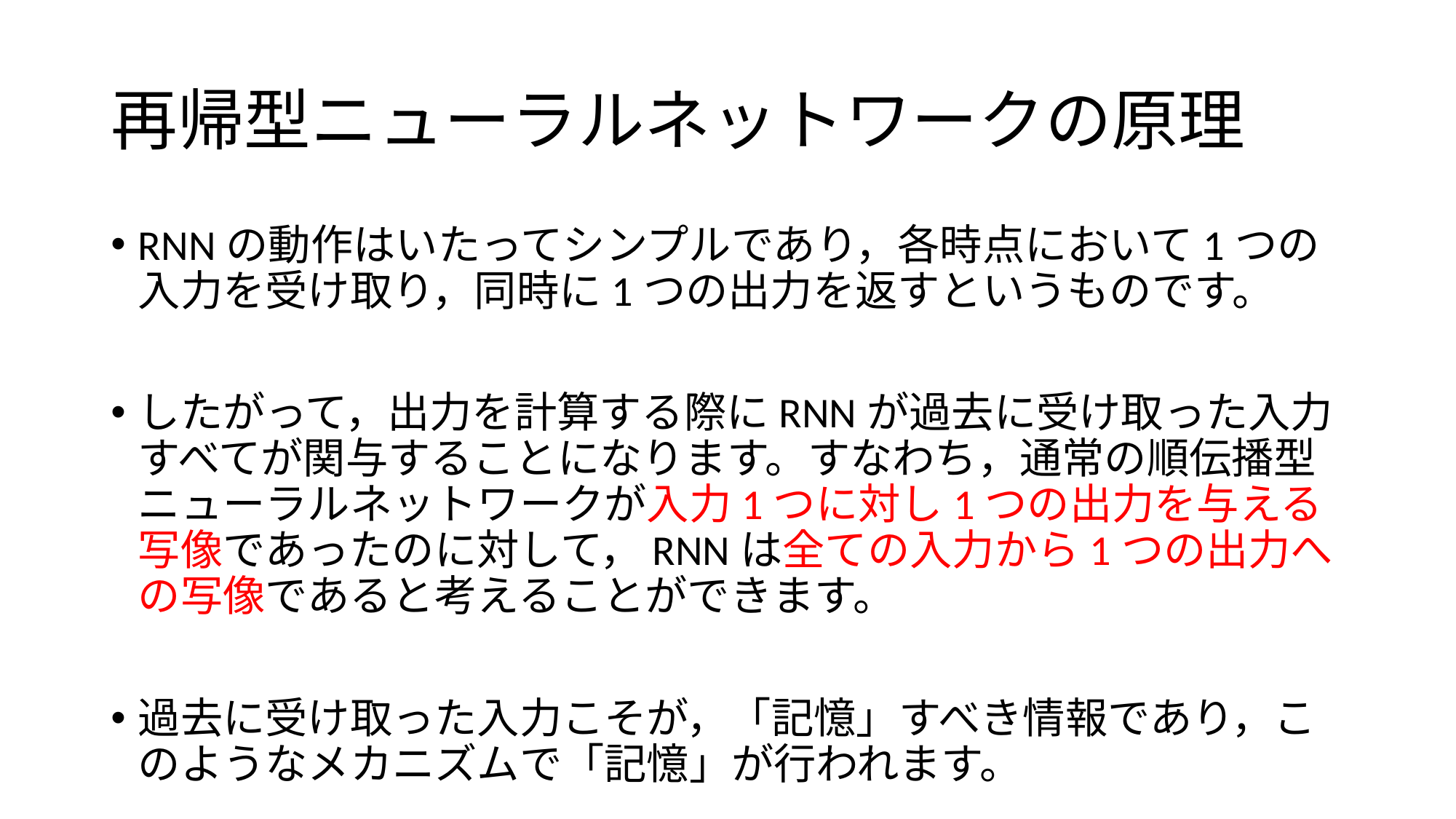

# 再帰型ニューラルネットワークの原理
RNNの動作はいたってシンプルであり，各時点において1つの入力を受け取り，同時に1つの出力を返すというものです。

したがって，出力を計算する際にRNNが過去に受け取った入力すべてが関与することになります。すなわち，通常の順伝播型ニューラルネットワークが入力1つに対し1つの出力を与える写像であったのに対して，RNNは全ての入力から1つの出力への写像であると考えることができます。

過去に受け取った入力こそが，「記憶」すべき情報であり，このようなメカニズムで「記憶」が行われます。